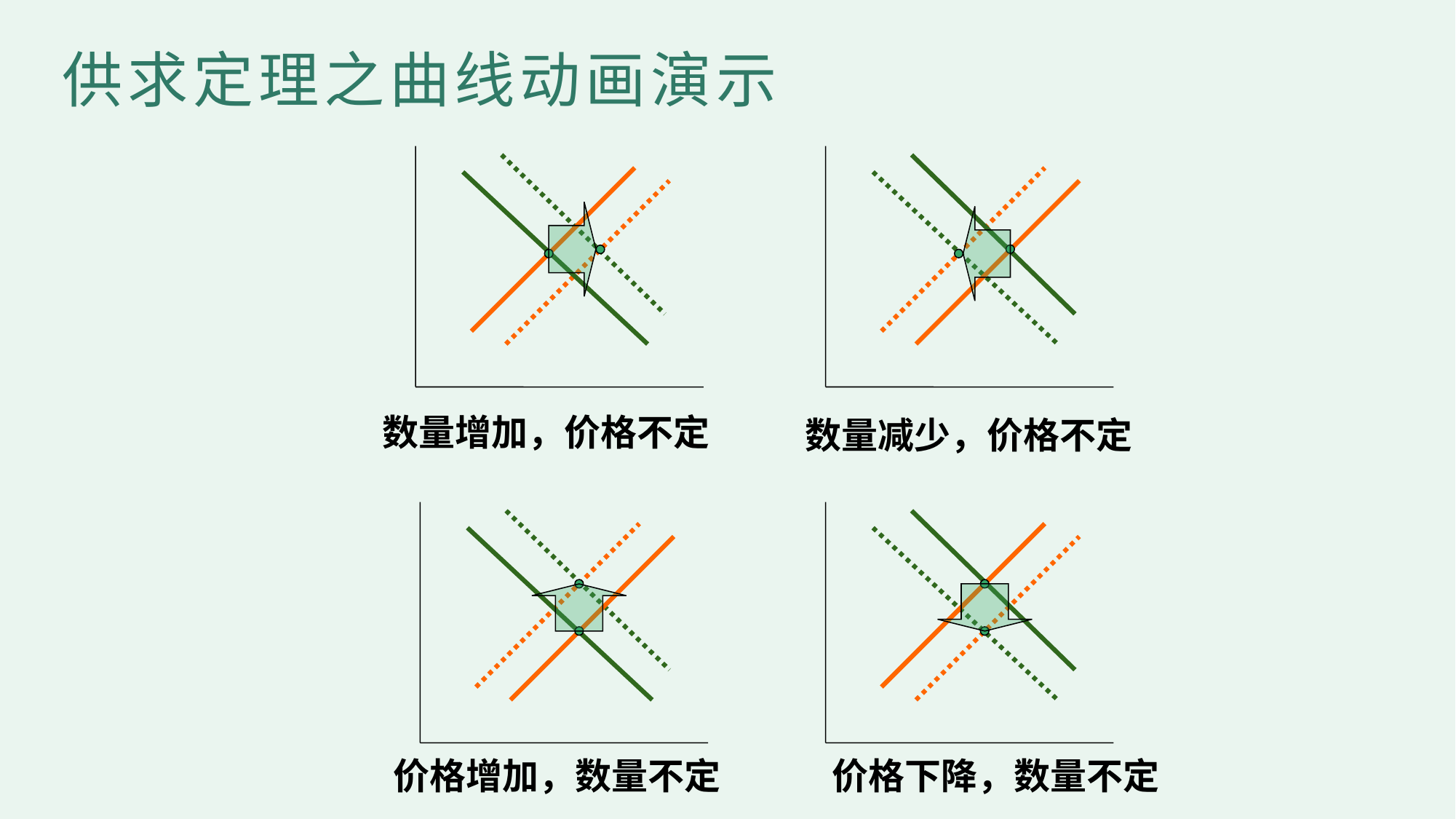

供求定理之曲线动画演示

数量增加，价格不定
数量减少，价格不定

42
价格增加，数量不定
价格下降，数量不定